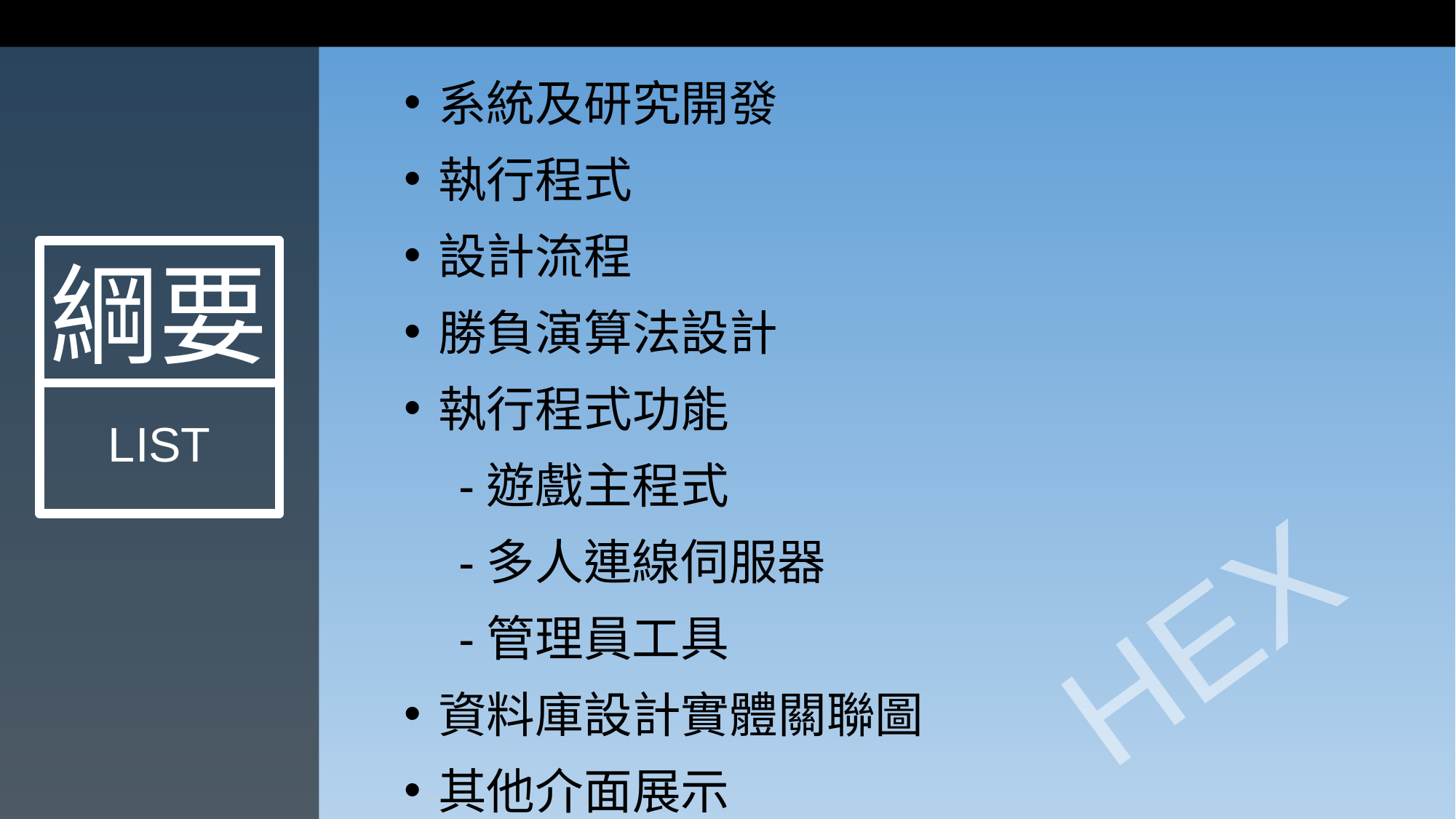

系統及研究開發
執行程式
設計流程
勝負演算法設計
執行程式功能
-遊戲主程式
-多人連線伺服器
-管理員工具
資料庫設計實體關聯圖
其他介面展示

綱要

LIST

HEX